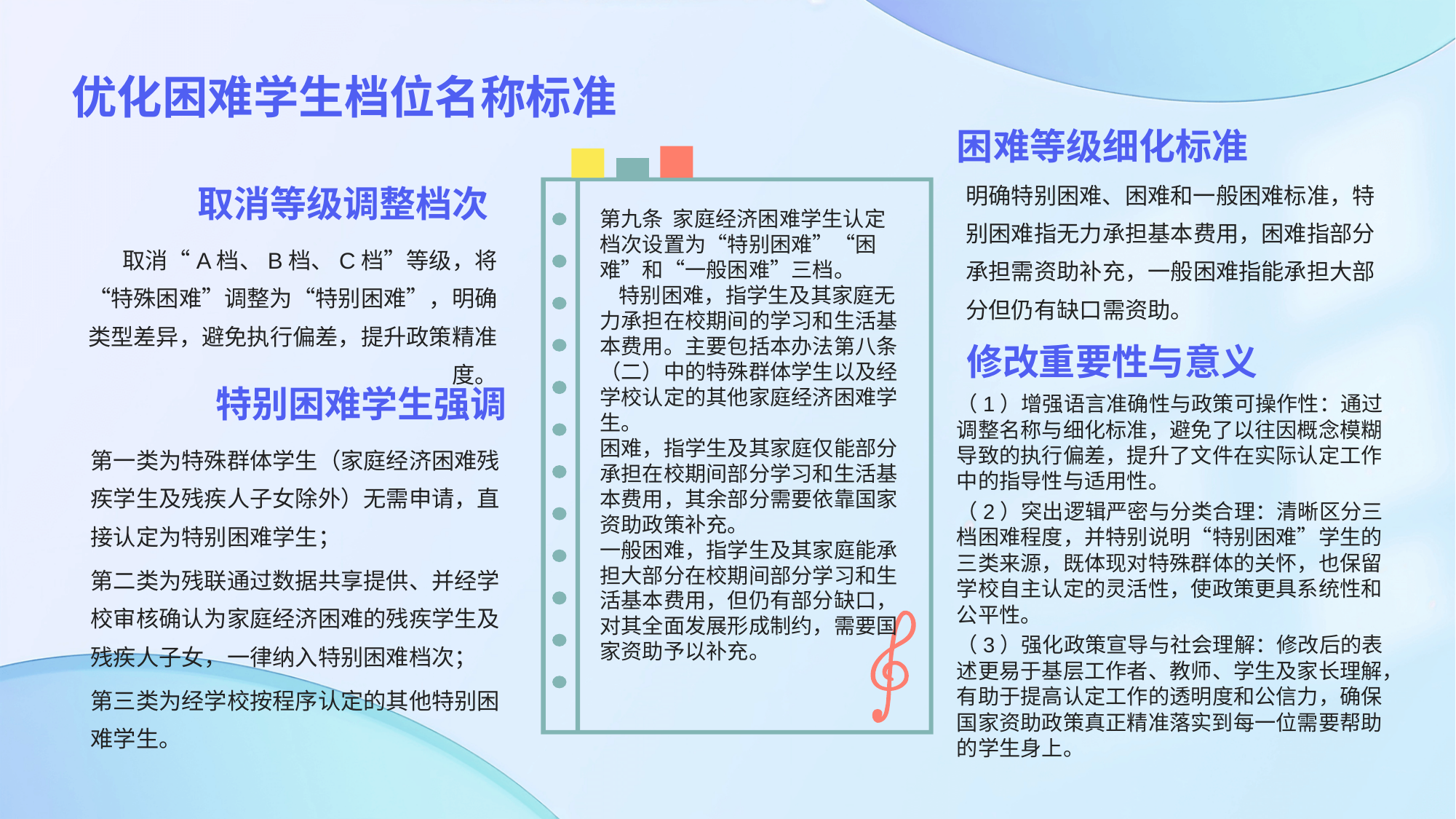

优化困难学生档位名称标准
困难等级细化标准

明确特别困难、困难和一般困难标准，特别困难指无力承担基本费用，困难指部分承担需资助补充，一般困难指能承担大部分但仍有缺口需资助。
取消等级调整档次
第九条  家庭经济困难学生认定档次设置为“特别困难”“困难”和“一般困难”三档。
   特别困难，指学生及其家庭无力承担在校期间的学习和生活基本费用。主要包括本办法第八条（二）中的特殊群体学生以及经学校认定的其他家庭经济困难学生。
困难，指学生及其家庭仅能部分承担在校期间部分学习和生活基本费用，其余部分需要依靠国家资助政策补充。
一般困难，指学生及其家庭能承担大部分在校期间部分学习和生活基本费用，但仍有部分缺口，对其全面发展形成制约，需要国家资助予以补充。
取消“A档、B档、C档”等级，将“特殊困难”调整为“特别困难”，明确类型差异，避免执行偏差，提升政策精准度。
修改重要性与意义
特别困难学生强调
（1）增强语言准确性与政策可操作性：通过调整名称与细化标准，避免了以往因概念模糊导致的执行偏差，提升了文件在实际认定工作中的指导性与适用性。
（2）突出逻辑严密与分类合理：清晰区分三档困难程度，并特别说明“特别困难”学生的三类来源，既体现对特殊群体的关怀，也保留学校自主认定的灵活性，使政策更具系统性和公平性。
（3）强化政策宣导与社会理解：修改后的表述更易于基层工作者、教师、学生及家长理解，有助于提高认定工作的透明度和公信力，确保国家资助政策真正精准落实到每一位需要帮助的学生身上。
第一类为特殊群体学生（家庭经济困难残疾学生及残疾人子女除外）无需申请，直接认定为特别困难学生；
第二类为残联通过数据共享提供、并经学校审核确认为家庭经济困难的残疾学生及残疾人子女，一律纳入特别困难档次；
第三类为经学校按程序认定的其他特别困难学生。